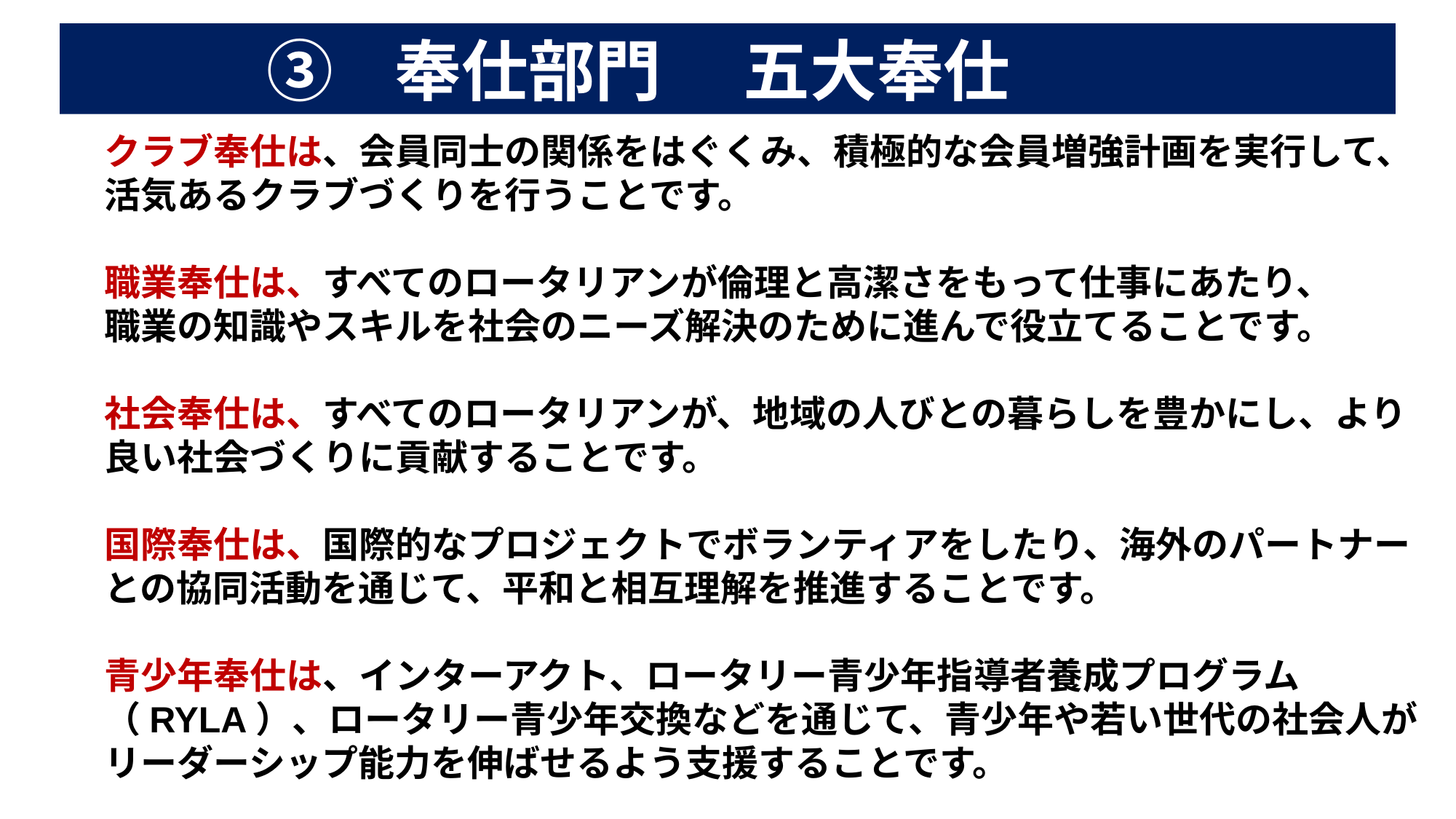

③   奉仕部門 　五大奉仕
クラブ奉仕は、会員同士の関係をはぐくみ、積極的な会員増強計画を実行して、活気あるクラブづくりを行うことです。

職業奉仕は、すべてのロータリアンが倫理と高潔さをもって仕事にあたり、
職業の知識やスキルを社会のニーズ解決のために進んで役立てることです。

社会奉仕は、すべてのロータリアンが、地域の人びとの暮らしを豊かにし、より良い社会づくりに貢献することです。

国際奉仕は、国際的なプロジェクトでボランティアをしたり、海外のパートナーとの協同活動を通じて、平和と相互理解を推進することです。

青少年奉仕は、インターアクト、ロータリー青少年指導者養成プログラム（RYLA）、ロータリー青少年交換などを通じて、青少年や若い世代の社会人がリーダーシップ能力を伸ばせるよう支援することです。